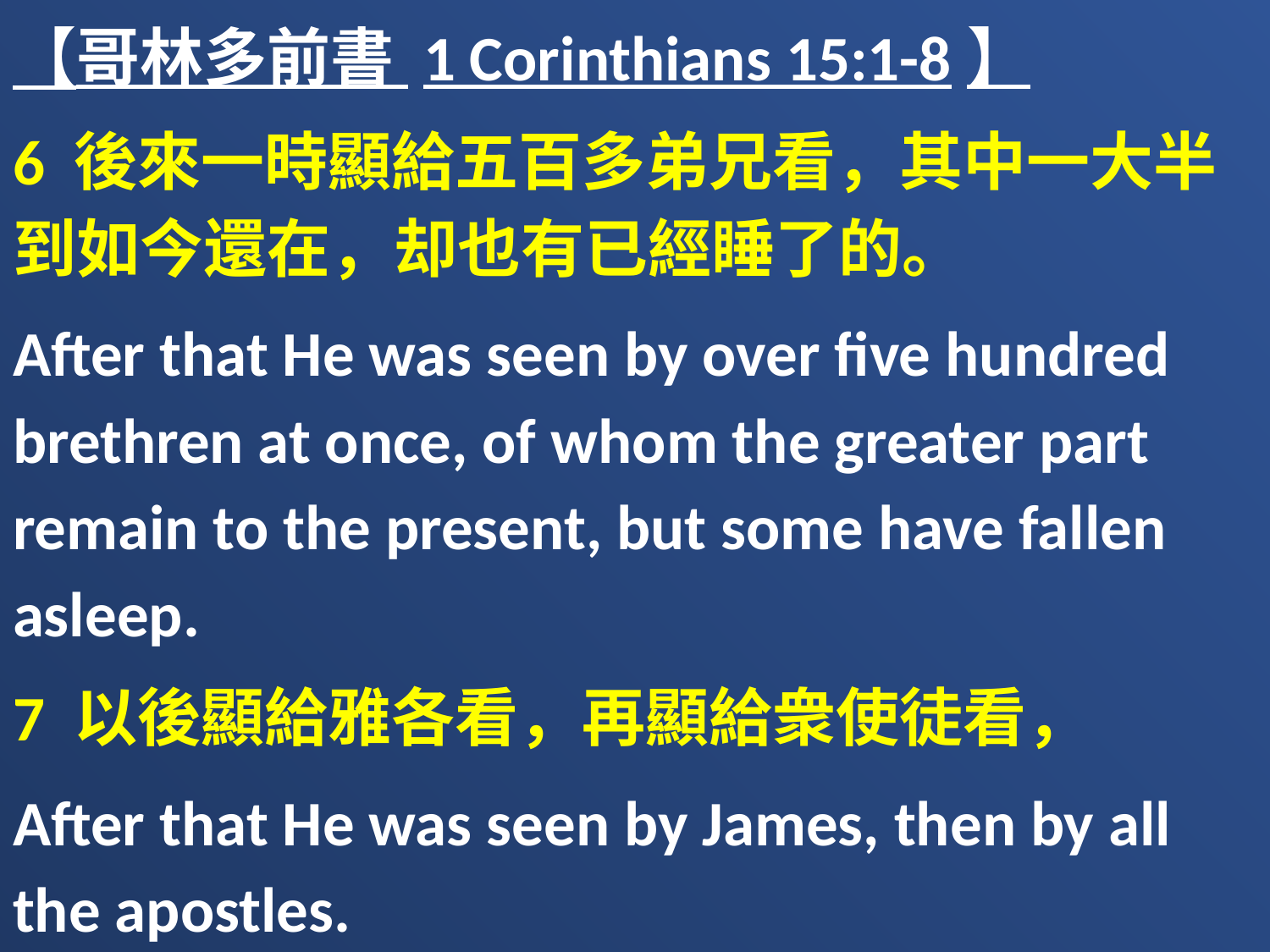

【哥林多前書 1 Corinthians 15:1-8】
6 後來一時顯給五百多弟兄看，其中一大半到如今還在，却也有已經睡了的。
After that He was seen by over five hundred brethren at once, of whom the greater part remain to the present, but some have fallen asleep.
7 以後顯給雅各看，再顯給衆使徒看，
After that He was seen by James, then by all the apostles.